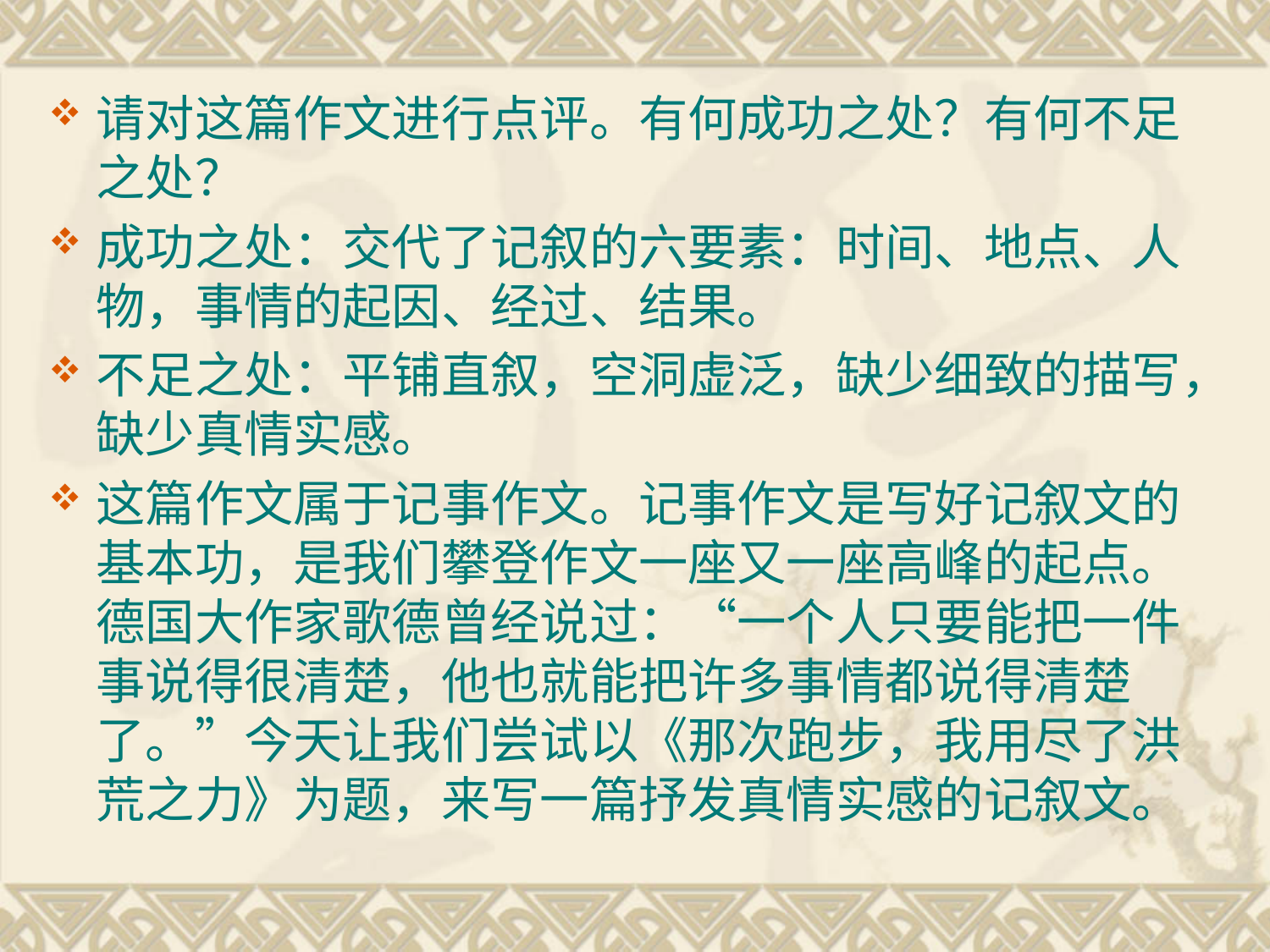

请对这篇作文进行点评。有何成功之处？有何不足之处？
成功之处：交代了记叙的六要素：时间、地点、人物，事情的起因、经过、结果。
不足之处：平铺直叙，空洞虚泛，缺少细致的描写，缺少真情实感。
这篇作文属于记事作文。记事作文是写好记叙文的基本功，是我们攀登作文一座又一座高峰的起点。德国大作家歌德曾经说过：“一个人只要能把一件事说得很清楚，他也就能把许多事情都说得清楚了。”今天让我们尝试以《那次跑步，我用尽了洪荒之力》为题，来写一篇抒发真情实感的记叙文。